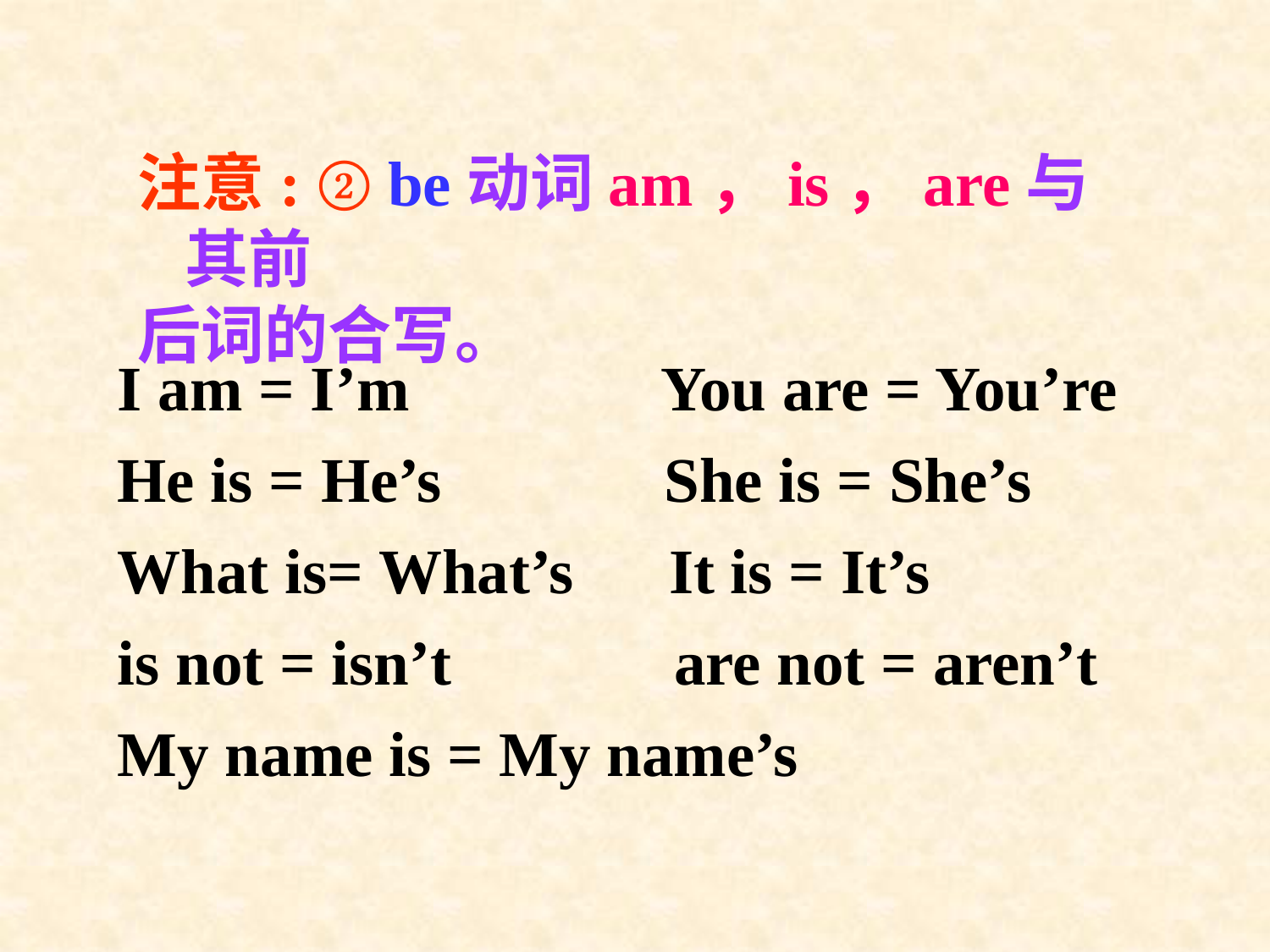

注意: ② be动词am，is，are与其前
后词的合写。
I am = I’m                You are = You’re
He is = He’s              She is = She’s
What is= What’s      It is = It’s
is not = isn’t              are not = aren’t
My name is = My name’s